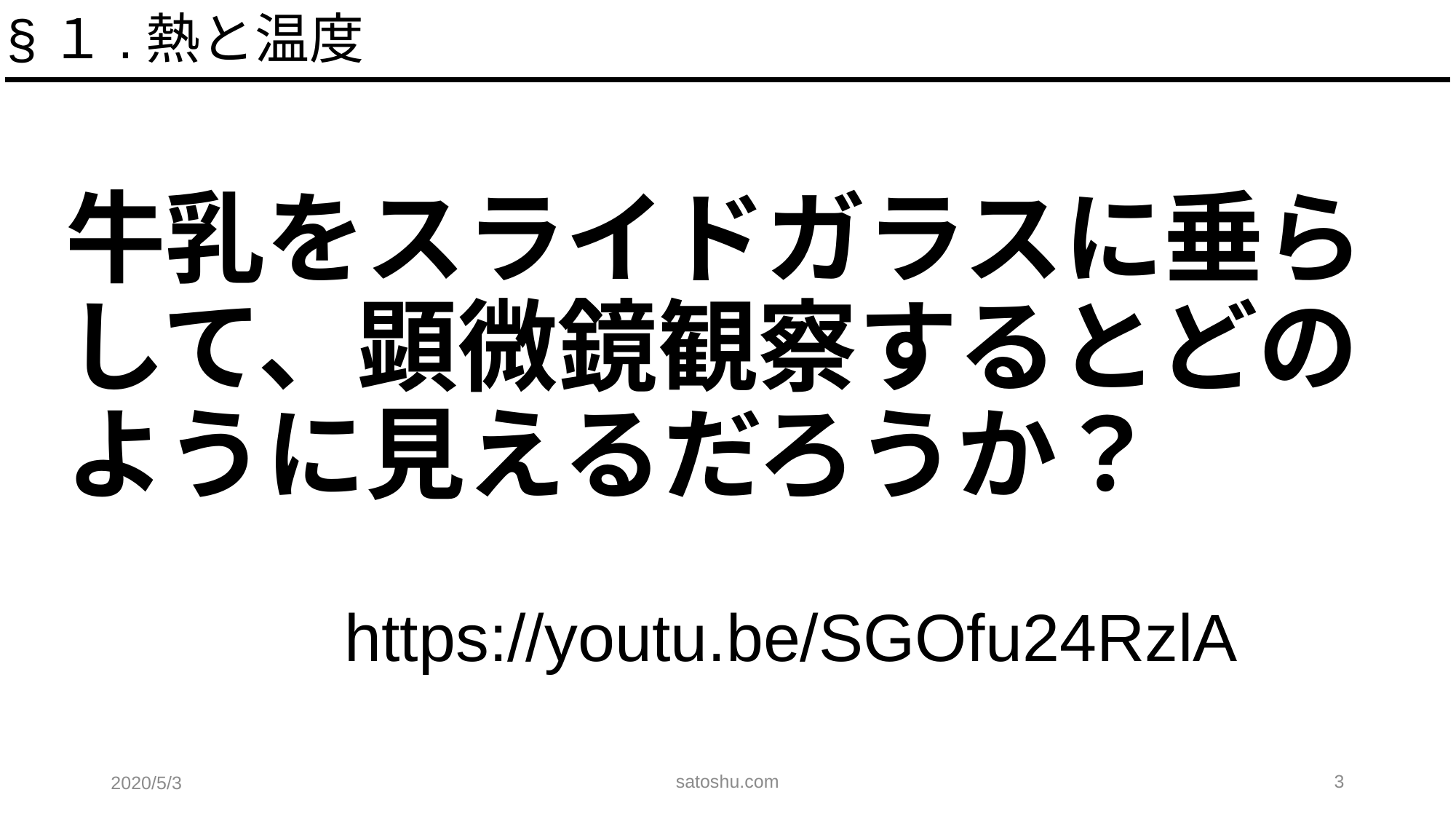

§１.熱と温度
牛乳をスライドガラスに垂らして、顕微鏡観察するとどのように見えるだろうか？
https://youtu.be/SGOfu24RzlA
satoshu.com
3
2020/5/3